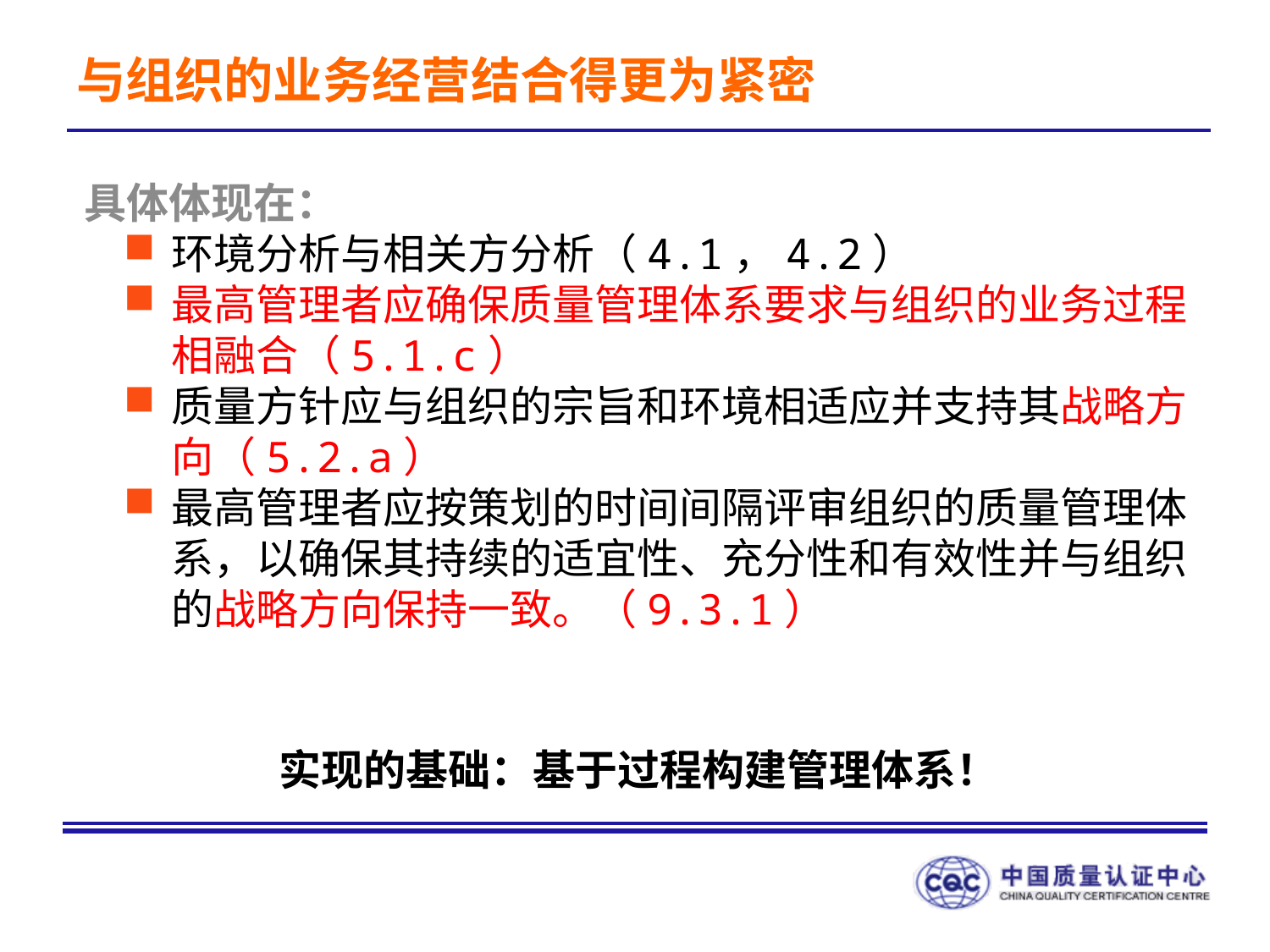

# 与组织的业务经营结合得更为紧密
具体体现在：
环境分析与相关方分析（4.1，4.2）
最高管理者应确保质量管理体系要求与组织的业务过程相融合（5.1.c）
质量方针应与组织的宗旨和环境相适应并支持其战略方向（5.2.a）
最高管理者应按策划的时间间隔评审组织的质量管理体系，以确保其持续的适宜性、充分性和有效性并与组织的战略方向保持一致。（9.3.1）

实现的基础：基于过程构建管理体系！